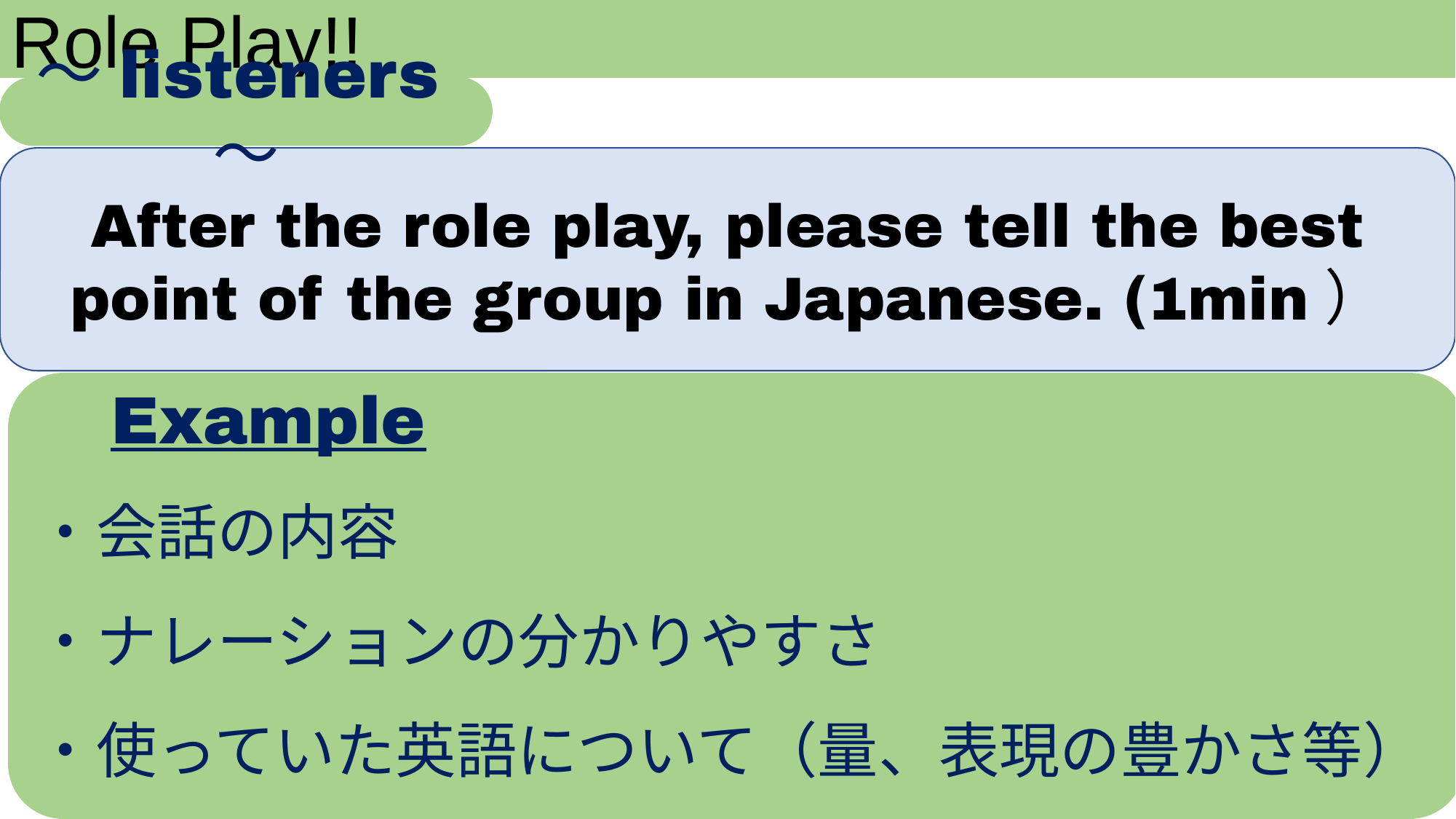

Role Play!!

～listeners～
After the role play, please tell the best point of the group in Japanese. (1min）

　Example
・会話の内容
・ナレーションの分かりやすさ
・使っていた英語について（量、表現の豊かさ等）